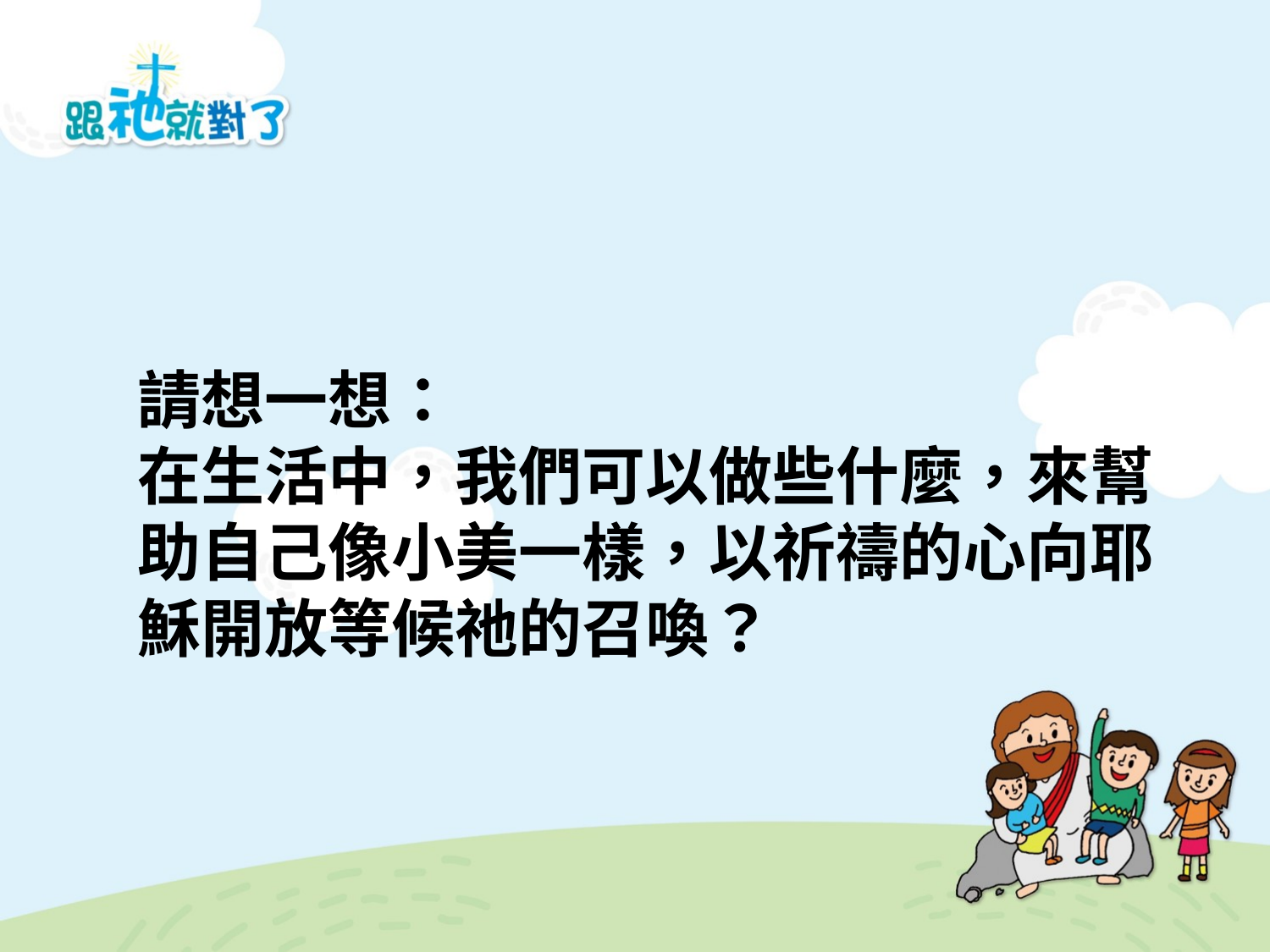

請想一想：
在生活中，我們可以做些什麼，來幫助自己像小美一樣，以祈禱的心向耶穌開放等候祂的召喚？